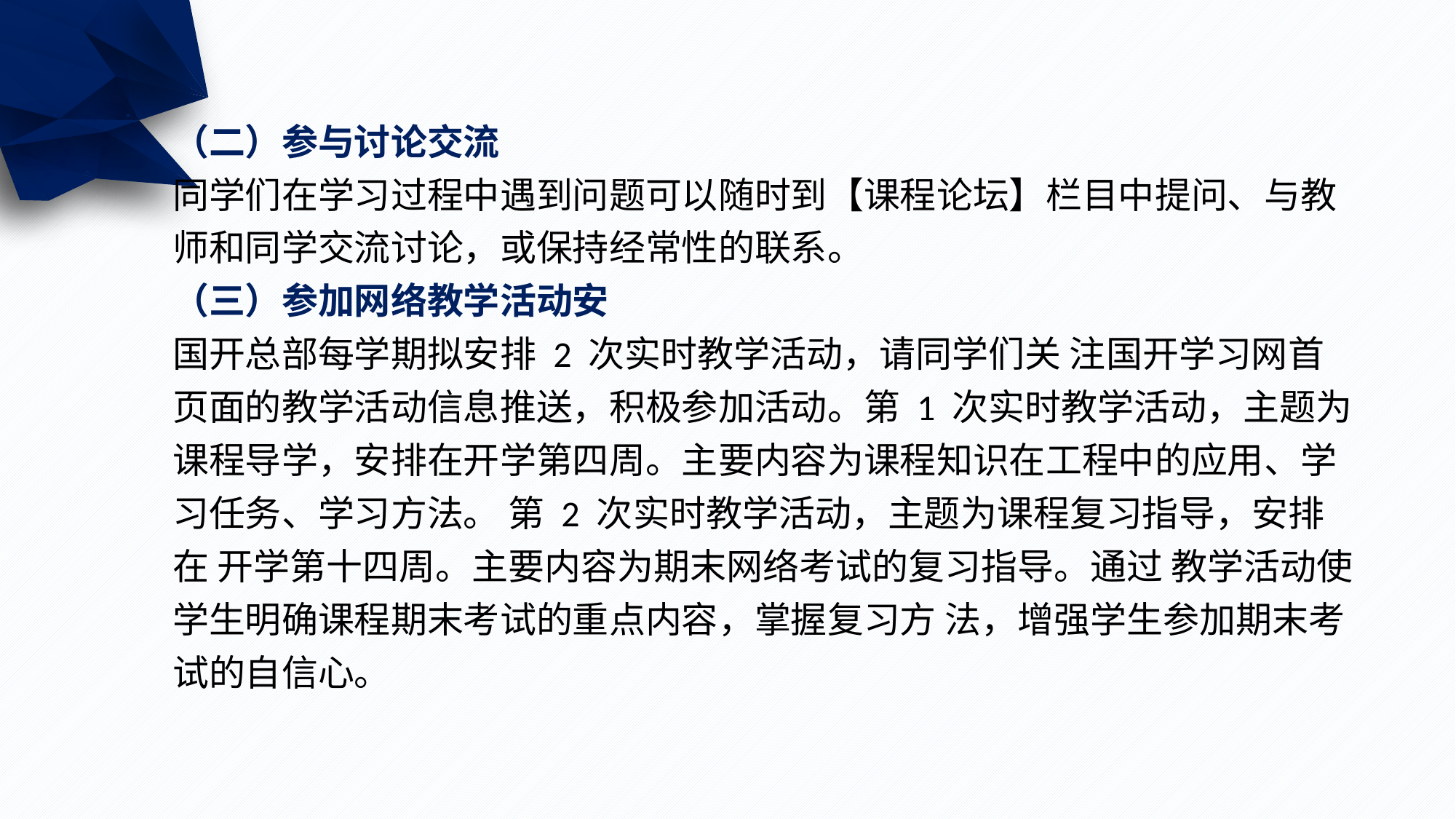

（二）参与讨论交流
同学们在学习过程中遇到问题可以随时到【课程论坛】栏目中提问、与教师和同学交流讨论，或保持经常性的联系。
（三）参加网络教学活动安
国开总部每学期拟安排 2 次实时教学活动，请同学们关 注国开学习网首页面的教学活动信息推送，积极参加活动。第 1 次实时教学活动，主题为课程导学，安排在开学第四周。主要内容为课程知识在工程中的应用、学习任务、学习方法。 第 2 次实时教学活动，主题为课程复习指导，安排在 开学第十四周。主要内容为期末网络考试的复习指导。通过 教学活动使学生明确课程期末考试的重点内容，掌握复习方 法，增强学生参加期末考试的自信心。